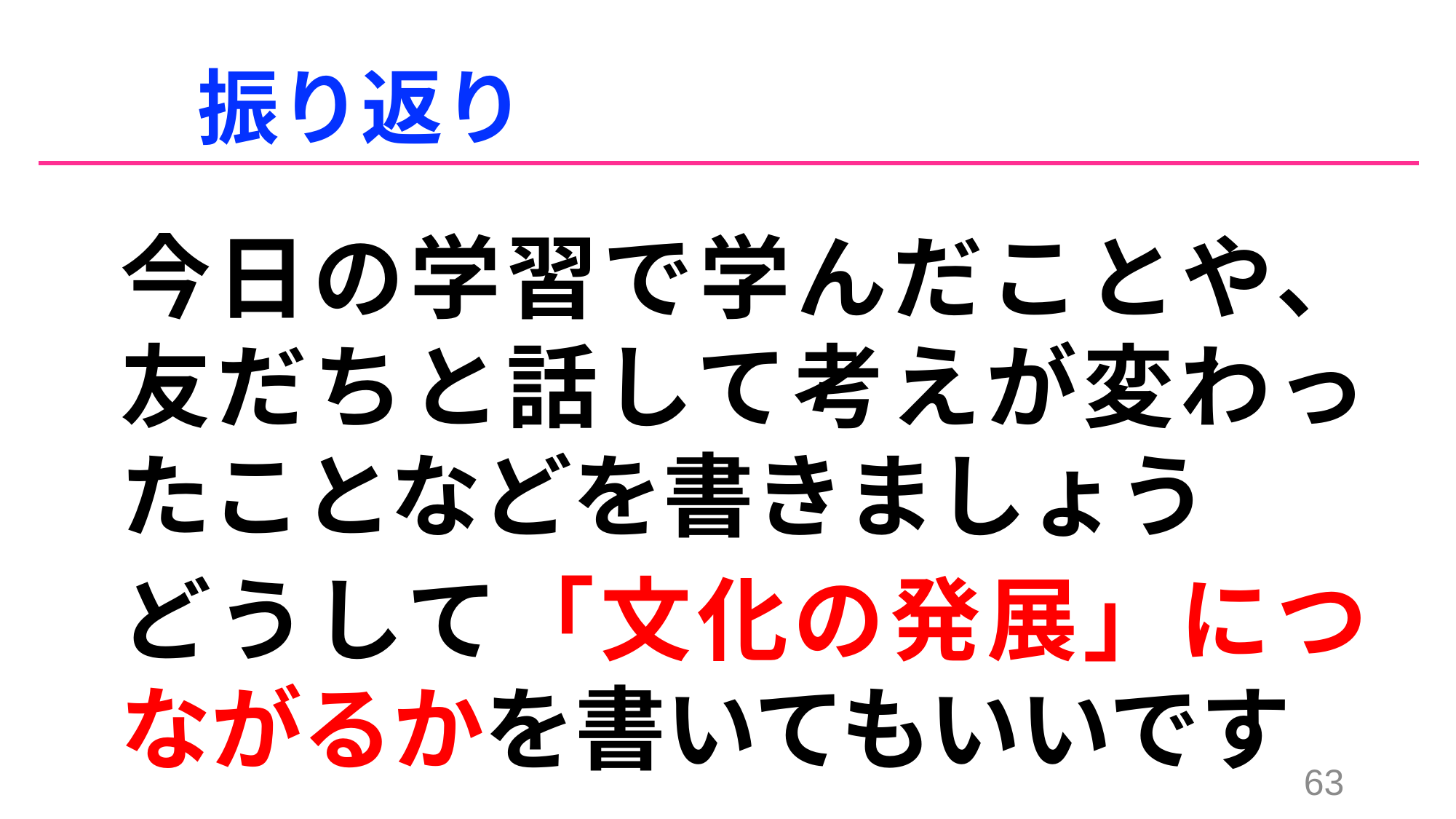

# 振り返り
今日の学習で学んだことや、友だちと話して考えが変わったことなどを書きましょう
どうして「文化の発展」につながるかを書いてもいいです
63